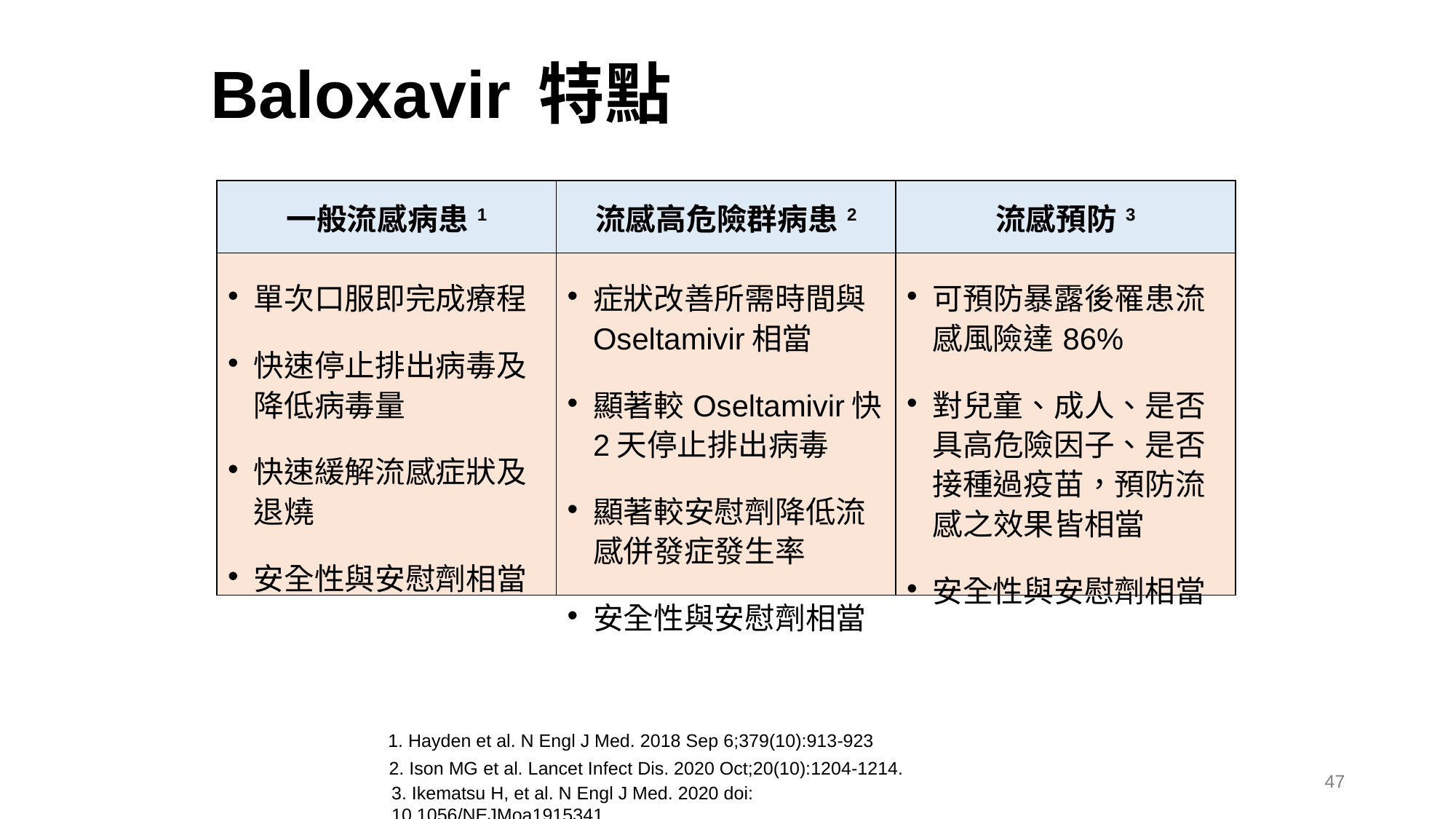

Baloxavir 特點
| 一般流感病患1 | 流感高危險群病患2 | 流感預防3 |
| --- | --- | --- |
| 單次口服即完成療程 快速停止排出病毒及降低病毒量 快速緩解流感症狀及退燒 安全性與安慰劑相當 | 症狀改善所需時間與Oseltamivir相當 顯著較Oseltamivir快2天停止排出病毒 顯著較安慰劑降低流感併發症發生率 安全性與安慰劑相當 | 可預防暴露後罹患流感風險達86% 對兒童、成人、是否具高危險因子、是否接種過疫苗，預防流感之效果皆相當 安全性與安慰劑相當 |
1. Hayden et al. N Engl J Med. 2018 Sep 6;379(10):913-923
2. Ison MG et al. Lancet Infect Dis. 2020 Oct;20(10):1204-1214.
47
3. Ikematsu H, et al. N Engl J Med. 2020 doi: 10.1056/NEJMoa1915341.